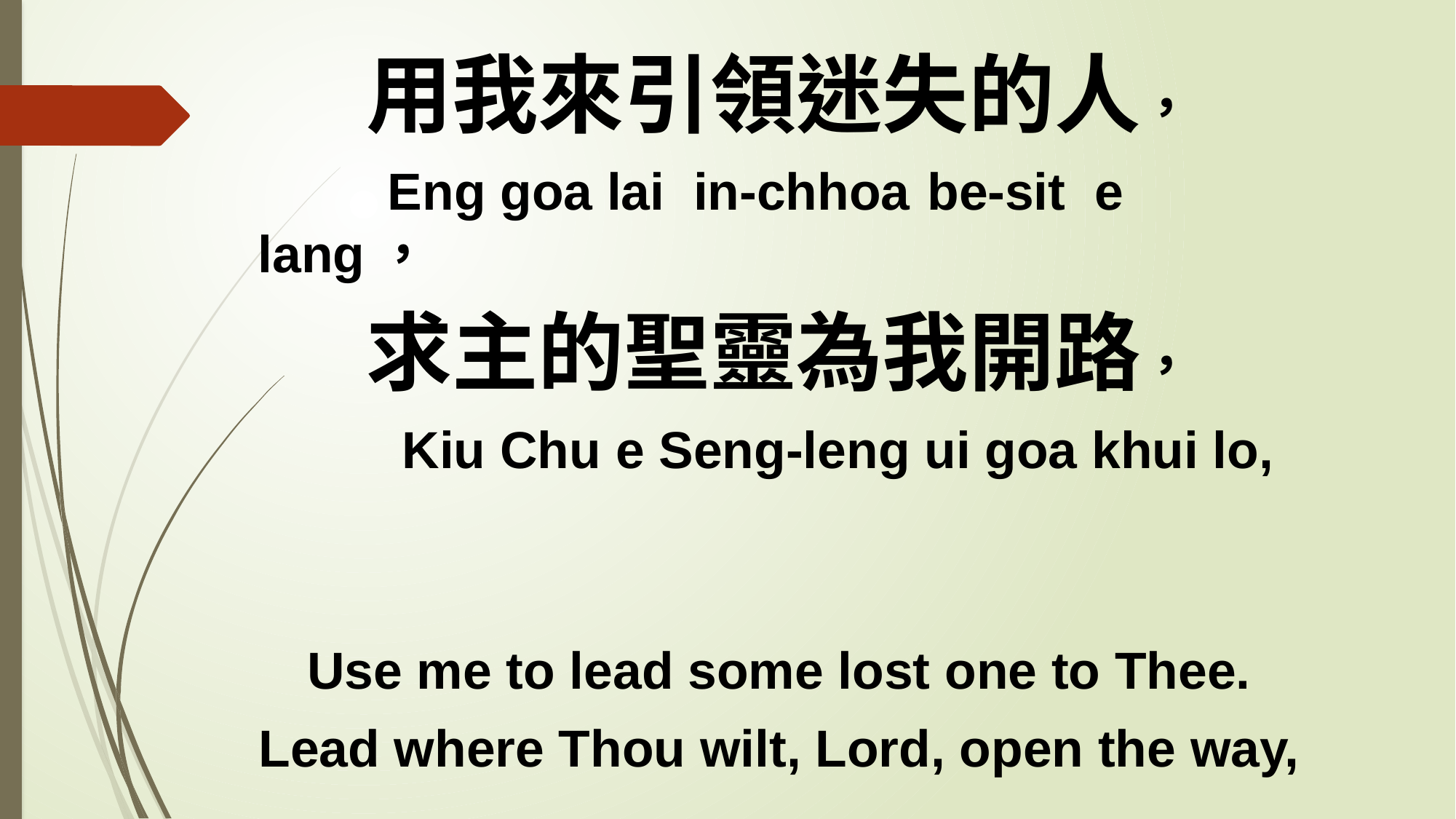

用我來引領迷失的人，
         Eng goa lai  in-chhoa  be-sit  e  lang，
求主的聖靈為我開路，
          Kiu Chu e Seng-leng ui goa khui lo,

Use me to lead some lost one to Thee.
Lead where Thou wilt, Lord, open the way,